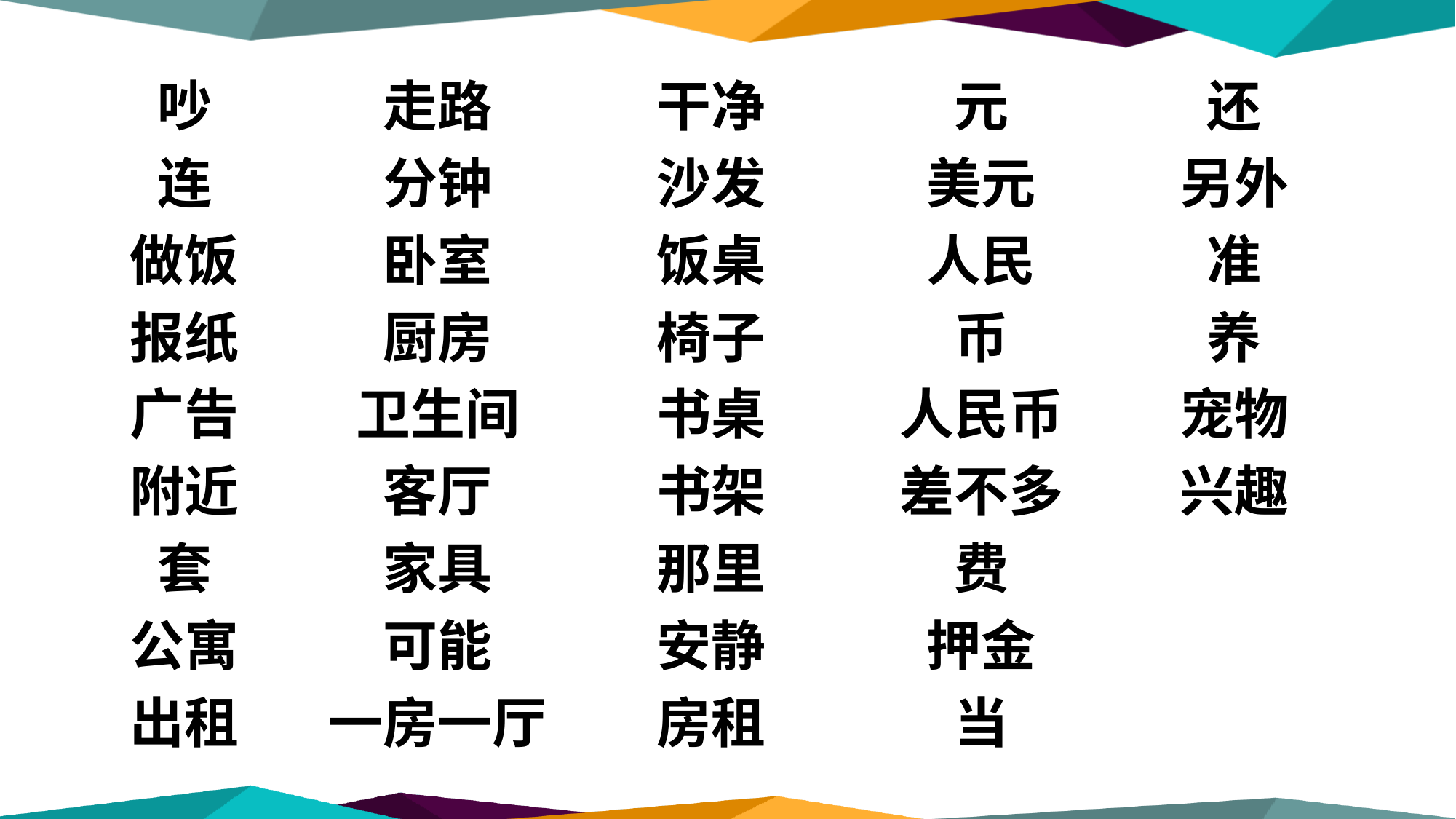

吵
走路
干净
元
还
连
分钟
沙发
美元
另外
做饭
卧室
饭桌
人民
准
报纸
厨房
椅子
币
养
广告
卫生间
书桌
人民币
宠物
附近
客厅
书架
差不多
兴趣
套
家具
那里
费
公寓
可能
安静
押金
出租
一房一厅
房租
当